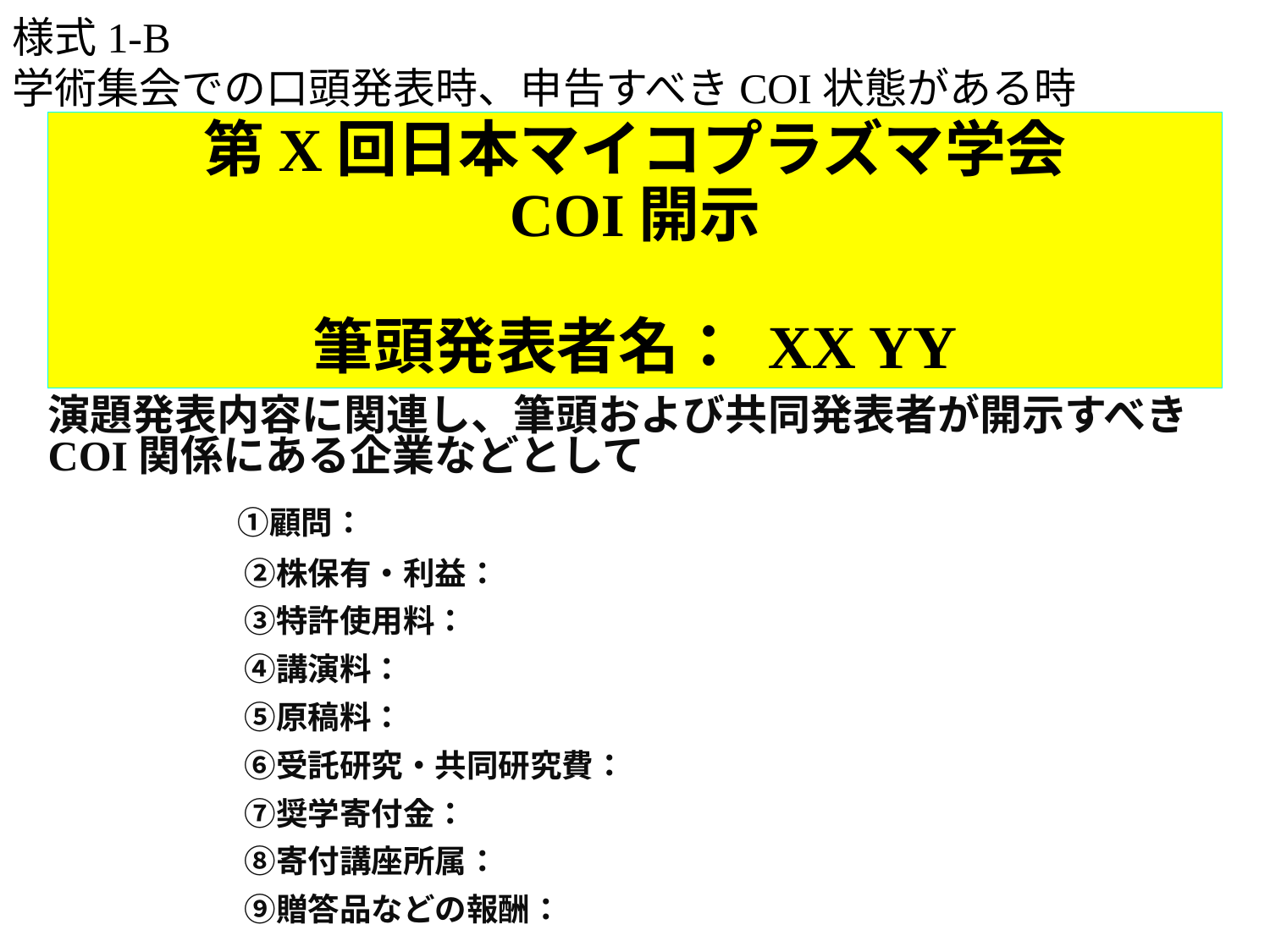

様式1-B
学術集会での口頭発表時、申告すべきCOI状態がある時
# 第X回日本マイコプラズマ学会 COI開示 筆頭発表者名： XX YY
演題発表内容に関連し、筆頭および共同発表者が開示すべきCOI関係にある企業などとして
　  ①顧問：
　　②株保有・利益：
　　③特許使用料：
　　④講演料：
　　⑤原稿料：
　　⑥受託研究・共同研究費：
　　⑦奨学寄付金：
　　⑧寄付講座所属：
　　⑨贈答品などの報酬：